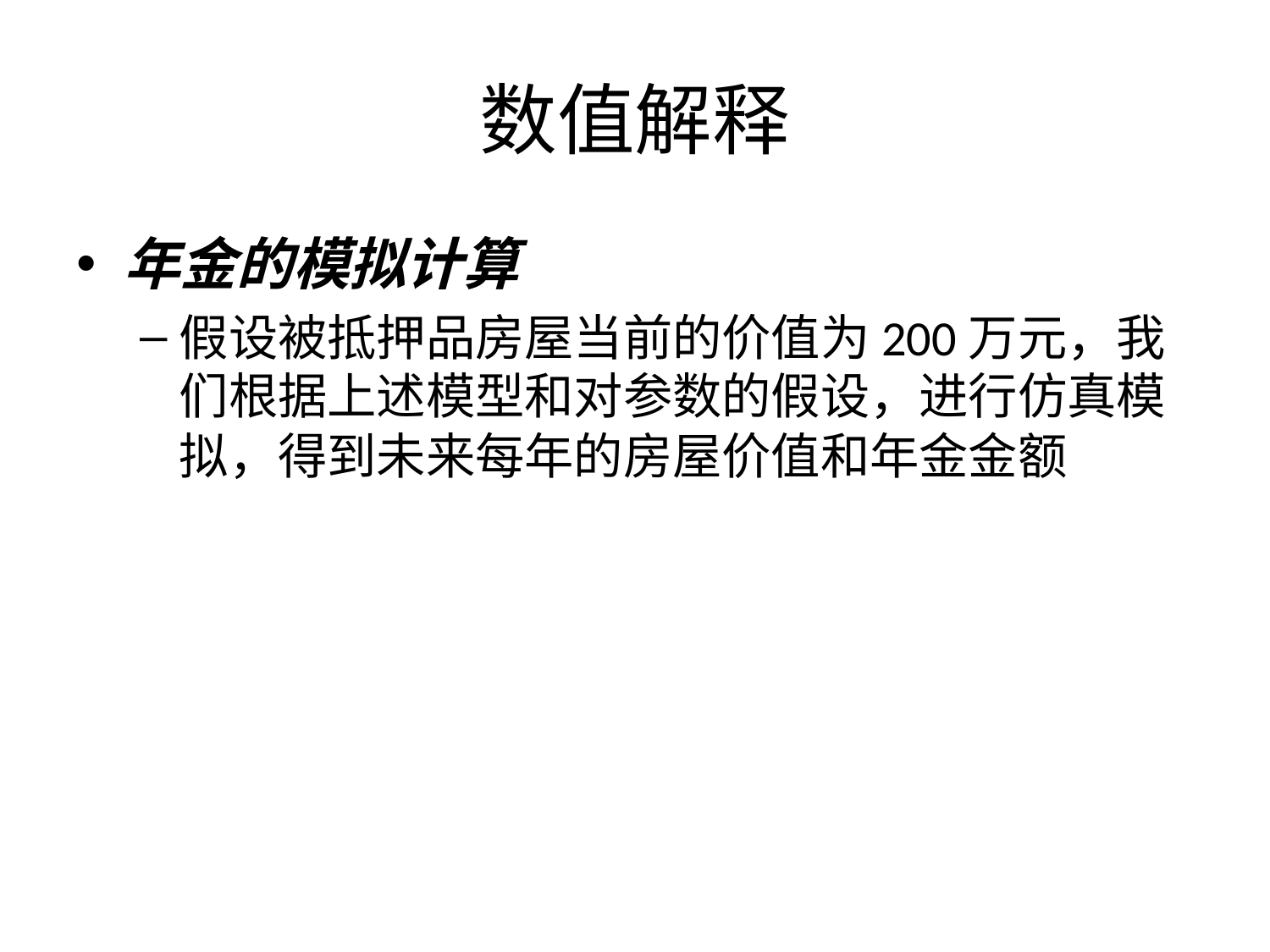

# 数值解释
年金的模拟计算
假设被抵押品房屋当前的价值为200万元，我们根据上述模型和对参数的假设，进行仿真模拟，得到未来每年的房屋价值和年金金额